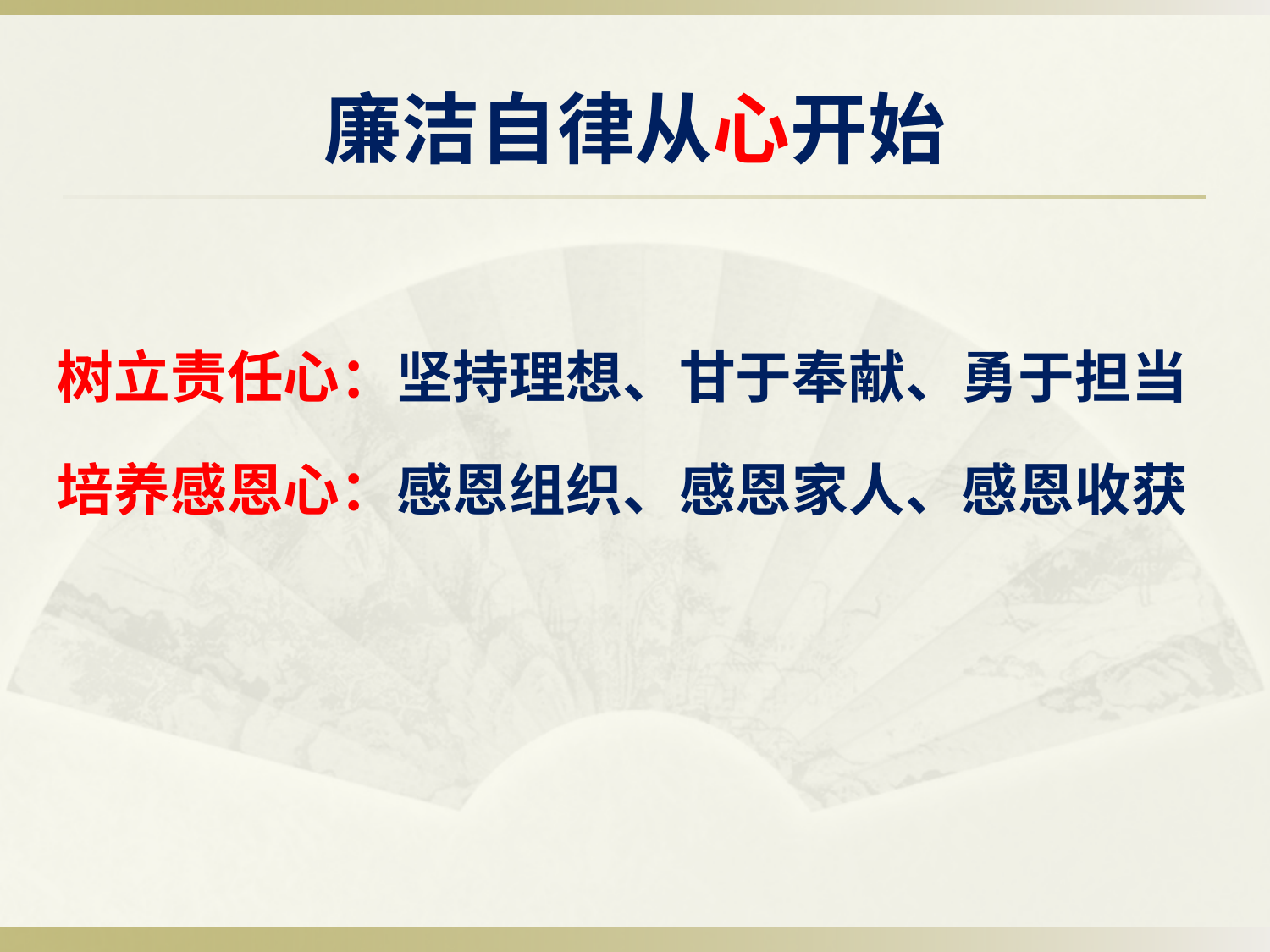

# 廉洁自律从心开始

树立责任心：坚持理想、甘于奉献、勇于担当
培养感恩心：感恩组织、感恩家人、感恩收获